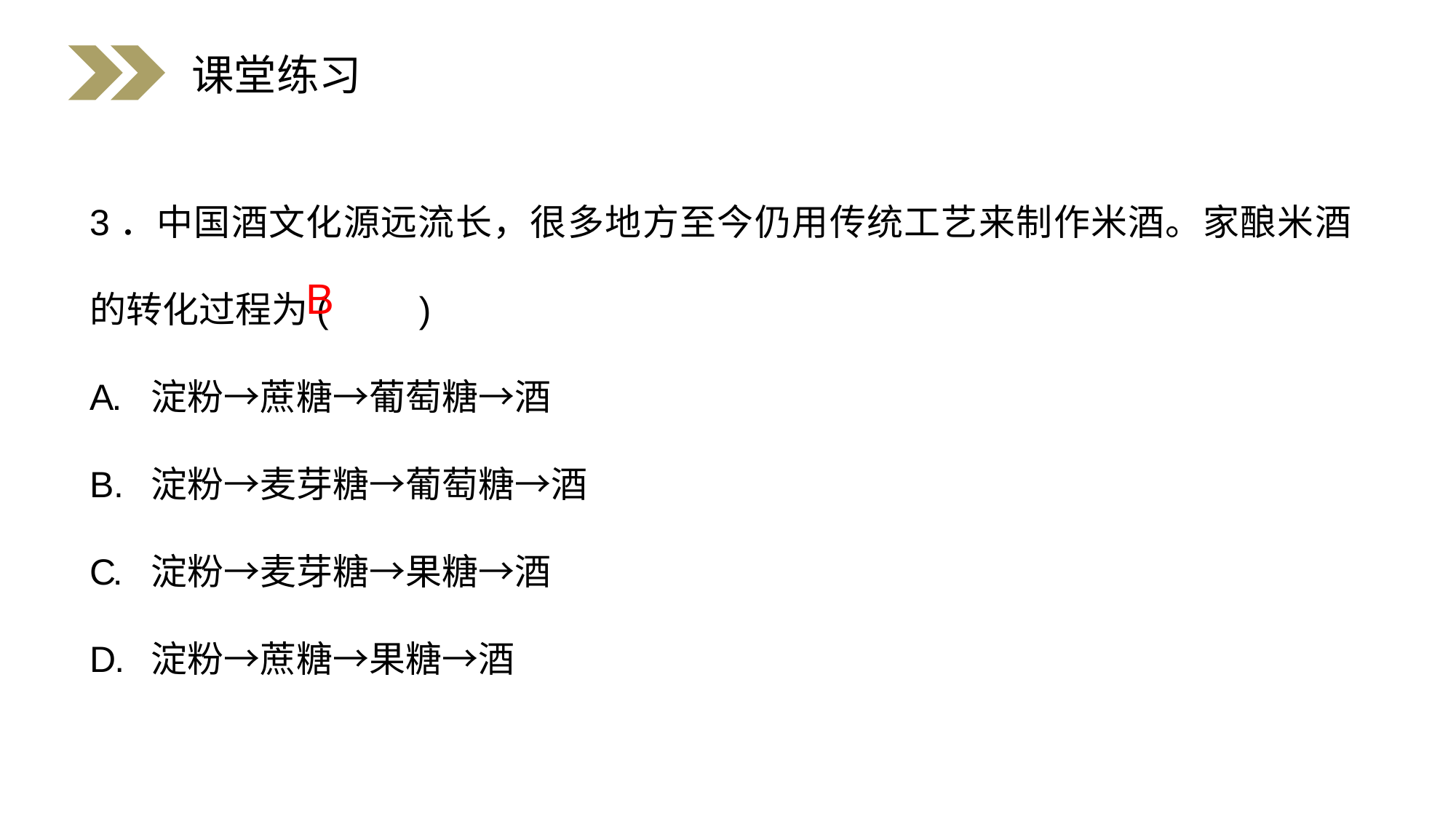

课堂练习
3．中国酒文化源远流长，很多地方至今仍用传统工艺来制作米酒。家酿米酒的转化过程为(　　)
淀粉→蔗糖→葡萄糖→酒
淀粉→麦芽糖→葡萄糖→酒
淀粉→麦芽糖→果糖→酒
淀粉→蔗糖→果糖→酒
B